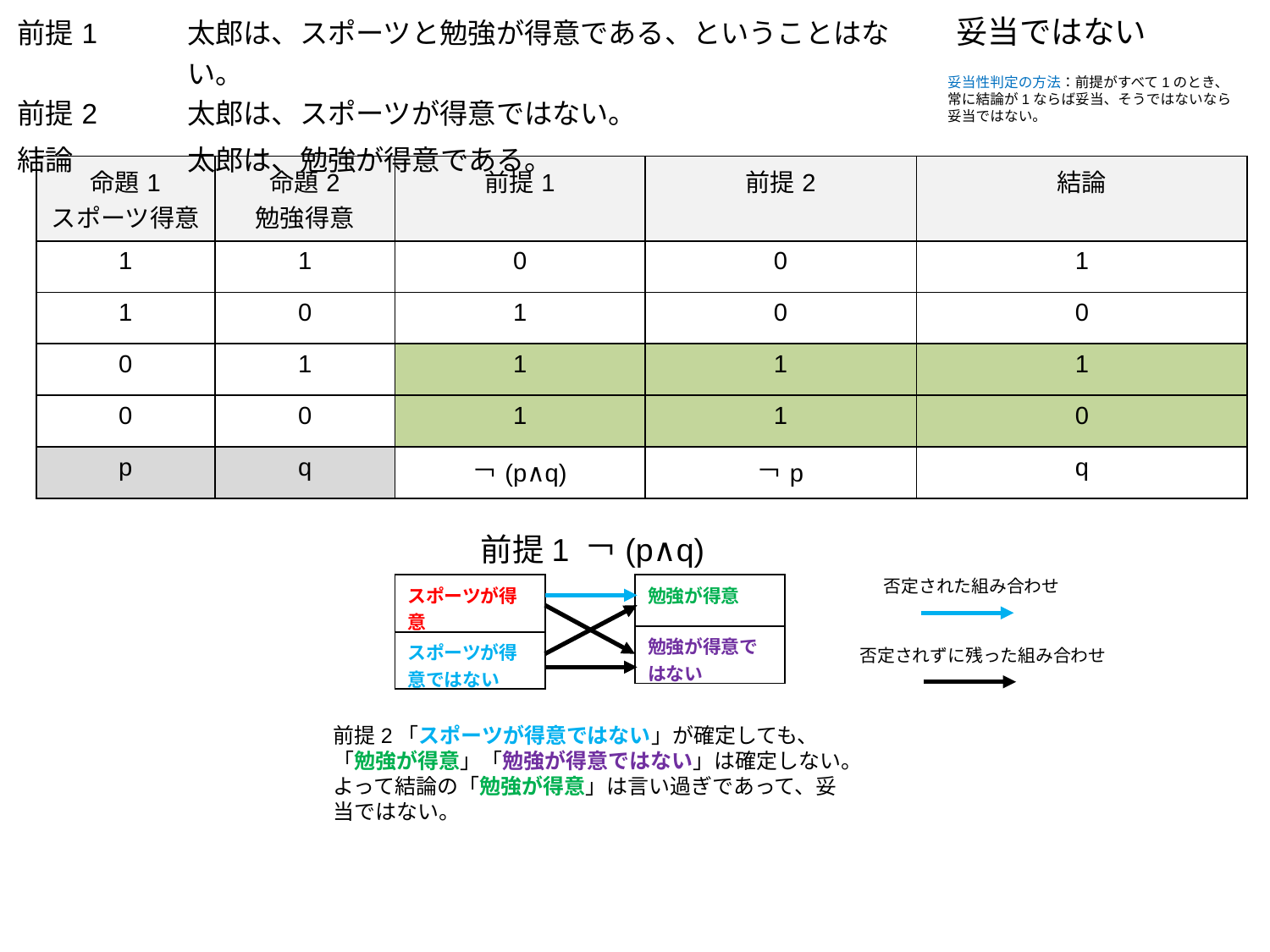

| 前提1 | 太郎は、スポーツと勉強が得意である、ということはない。 |
| --- | --- |
| 前提2 | 太郎は、スポーツが得意ではない。 |
| 結論 | 太郎は、勉強が得意である。 |
妥当ではない
妥当性判定の方法：前提がすべて1のとき、常に結論が1ならば妥当、そうではないなら妥当ではない。
| 命題1 スポーツ得意 | 命題2 勉強得意 | 前提1 | 前提2 | 結論 |
| --- | --- | --- | --- | --- |
| 1 | 1 | 0 | 0 | 1 |
| 1 | 0 | 1 | 0 | 0 |
| 0 | 1 | 1 | 1 | 1 |
| 0 | 0 | 1 | 1 | 0 |
| p | q | ￢(p∧q) | ￢p | q |
前提1 ￢(p∧q)
否定された組み合わせ
| スポーツが得意 |
| --- |
| スポーツが得意ではない |
| 勉強が得意 |
| --- |
| 勉強が得意ではない |
否定されずに残った組み合わせ
前提2「スポーツが得意ではない」が確定しても、「勉強が得意」「勉強が得意ではない」は確定しない。よって結論の「勉強が得意」は言い過ぎであって、妥当ではない。